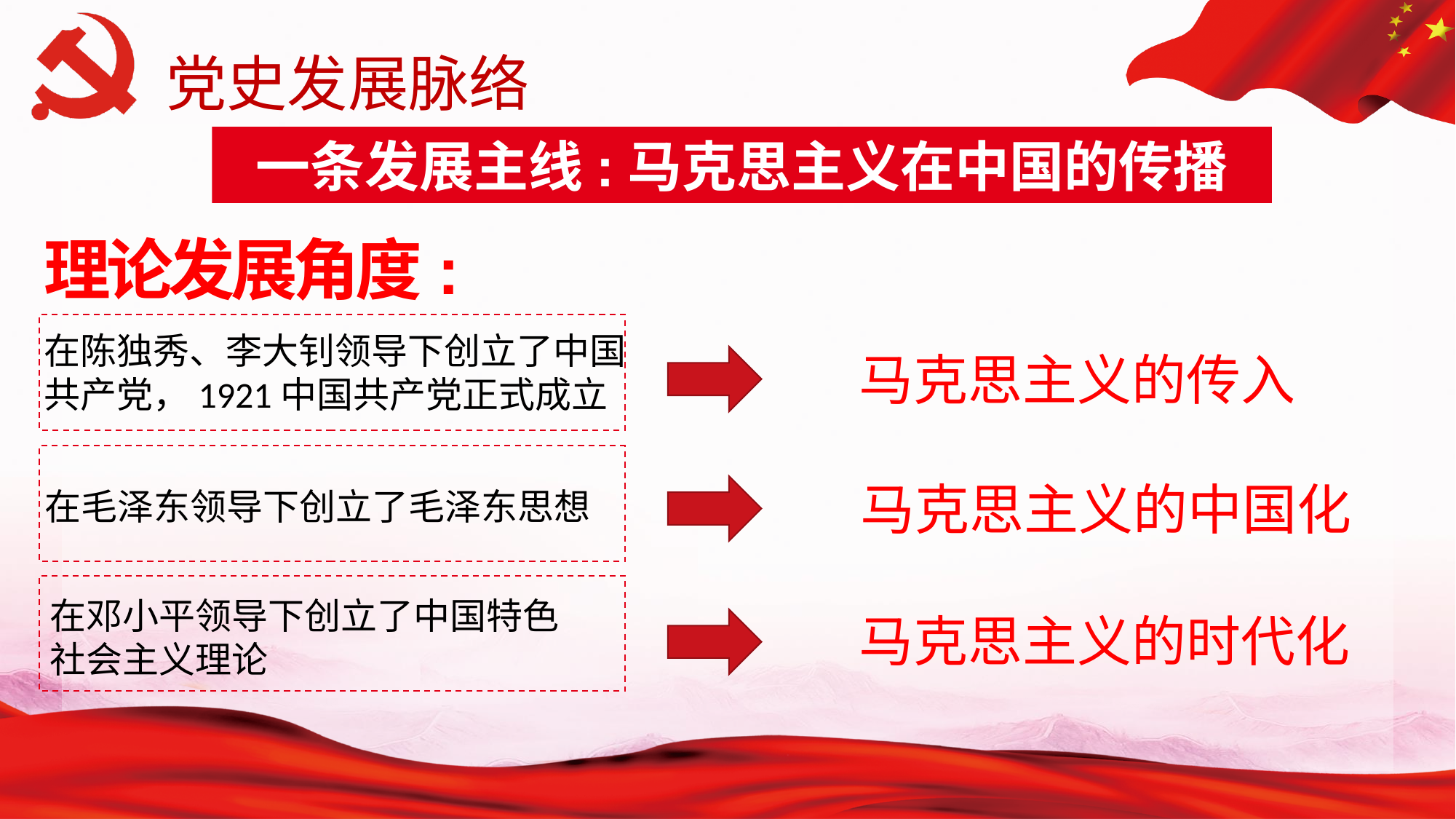

党史发展脉络
一条发展主线:马克思主义在中国的传播

理论发展角度:

在陈独秀、李大钊领导下创立了中国
共产党，1921中国共产党正式成立
马克思主义的传入

马克思主义的中国化

在毛泽东领导下创立了毛泽东思想

在邓小平领导下创立了中国特色社会主义理论
马克思主义的时代化